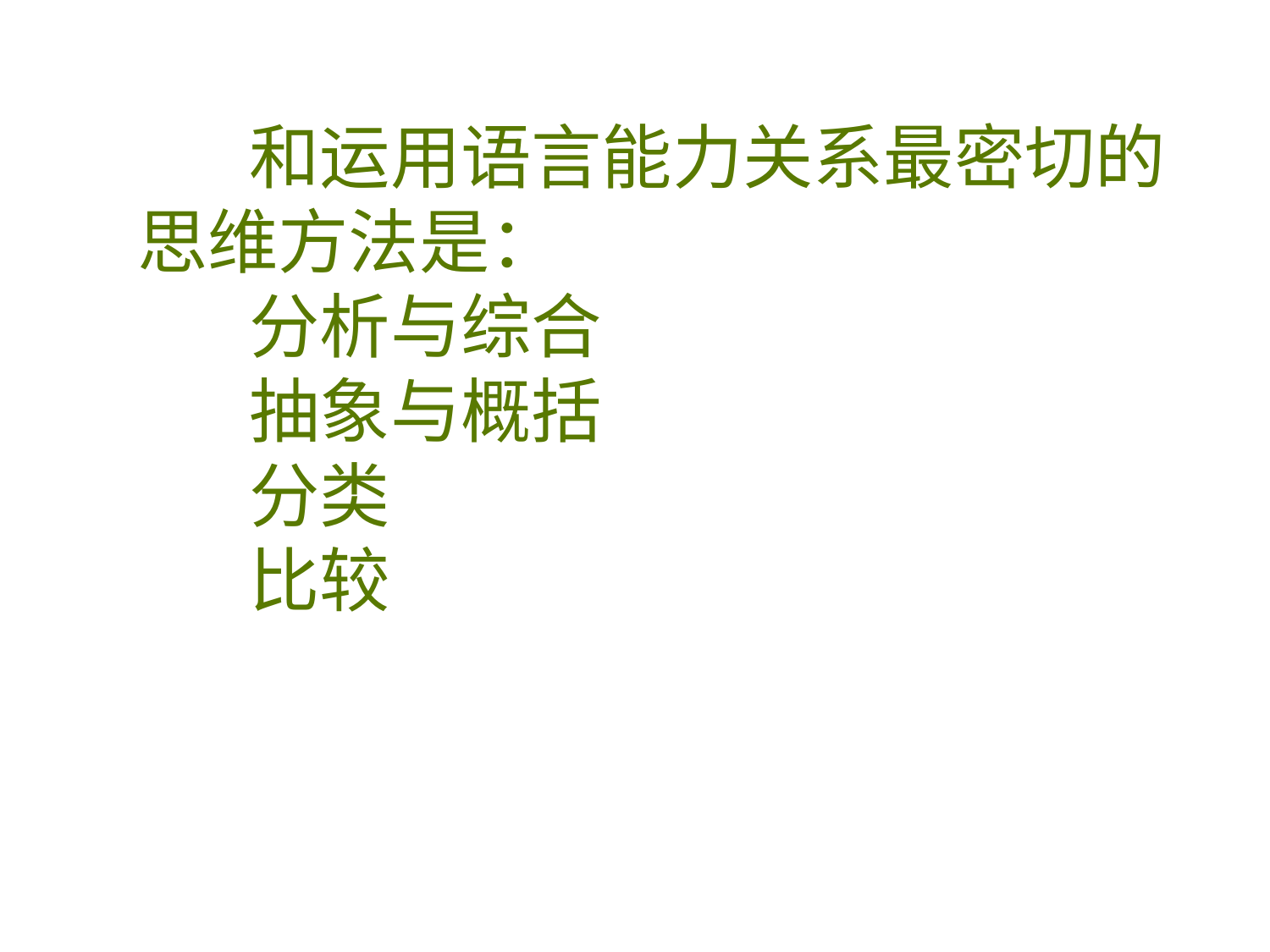

和运用语言能力关系最密切的思维方法是：
      分析与综合
      抽象与概括
      分类
      比较